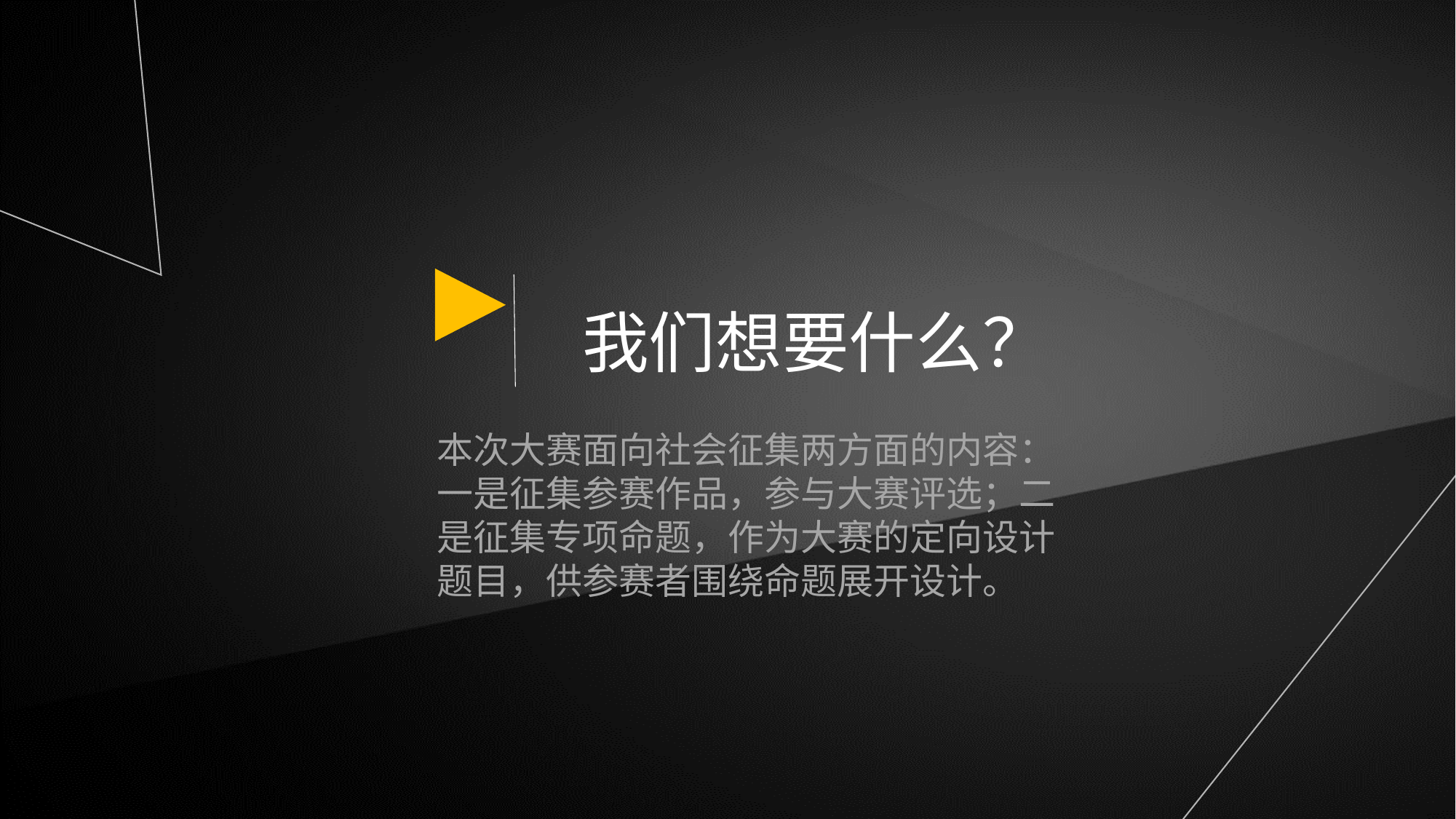

我们想要什么？
本次大赛面向社会征集两方面的内容：一是征集参赛作品，参与大赛评选；二是征集专项命题，作为大赛的定向设计题目，供参赛者围绕命题展开设计。